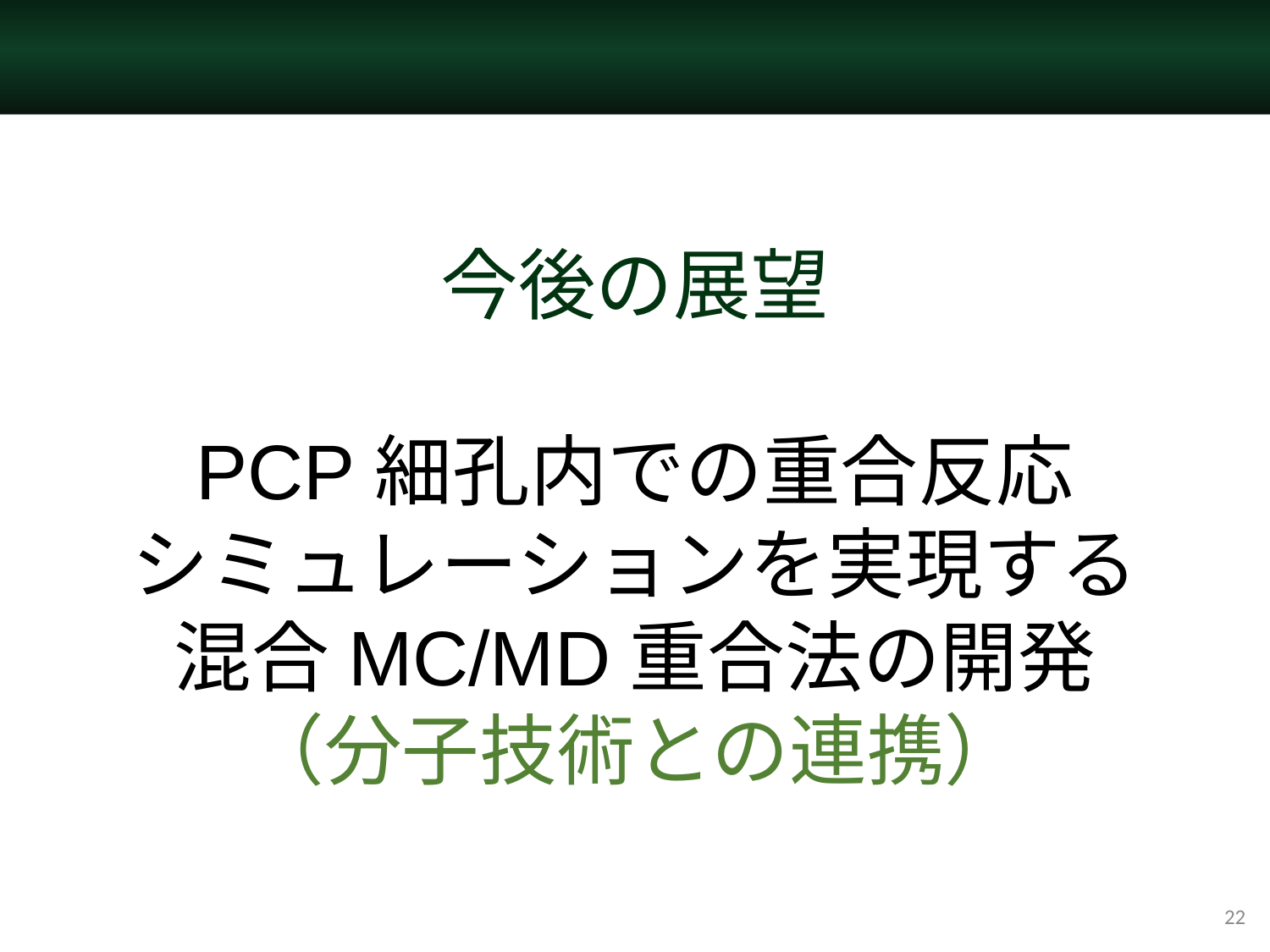

# 今後の展望 PCP細孔内での重合反応 シミュレーションを実現する 混合MC/MD重合法の開発 （分子技術との連携）
22